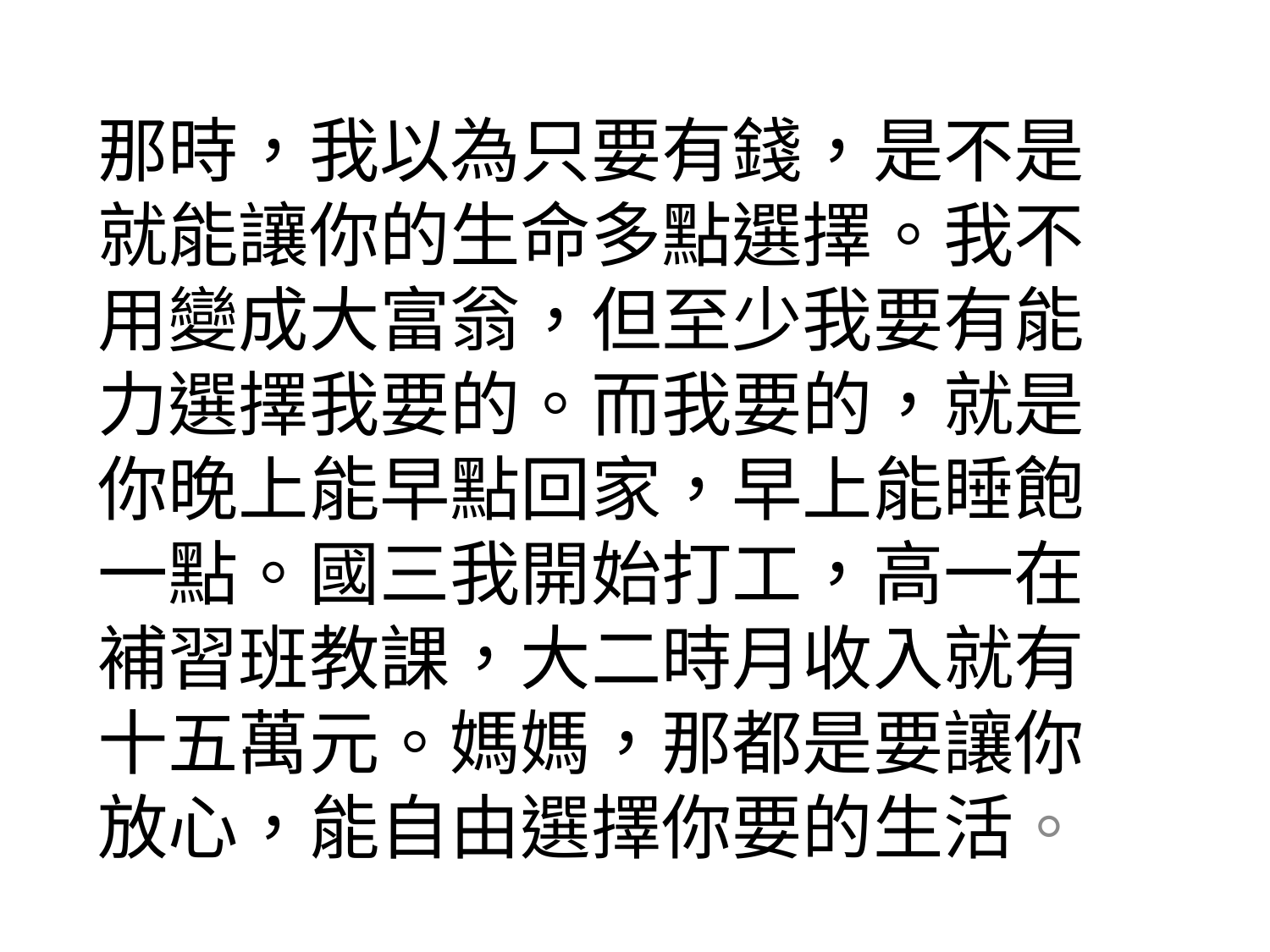

那時，我以為只要有錢，是不是就能讓你的生命多點選擇。我不用變成大富翁，但至少我要有能力選擇我要的。而我要的，就是你晚上能早點回家，早上能睡飽一點。國三我開始打工，高一在補習班教課，大二時月收入就有十五萬元。媽媽，那都是要讓你放心，能自由選擇你要的生活。